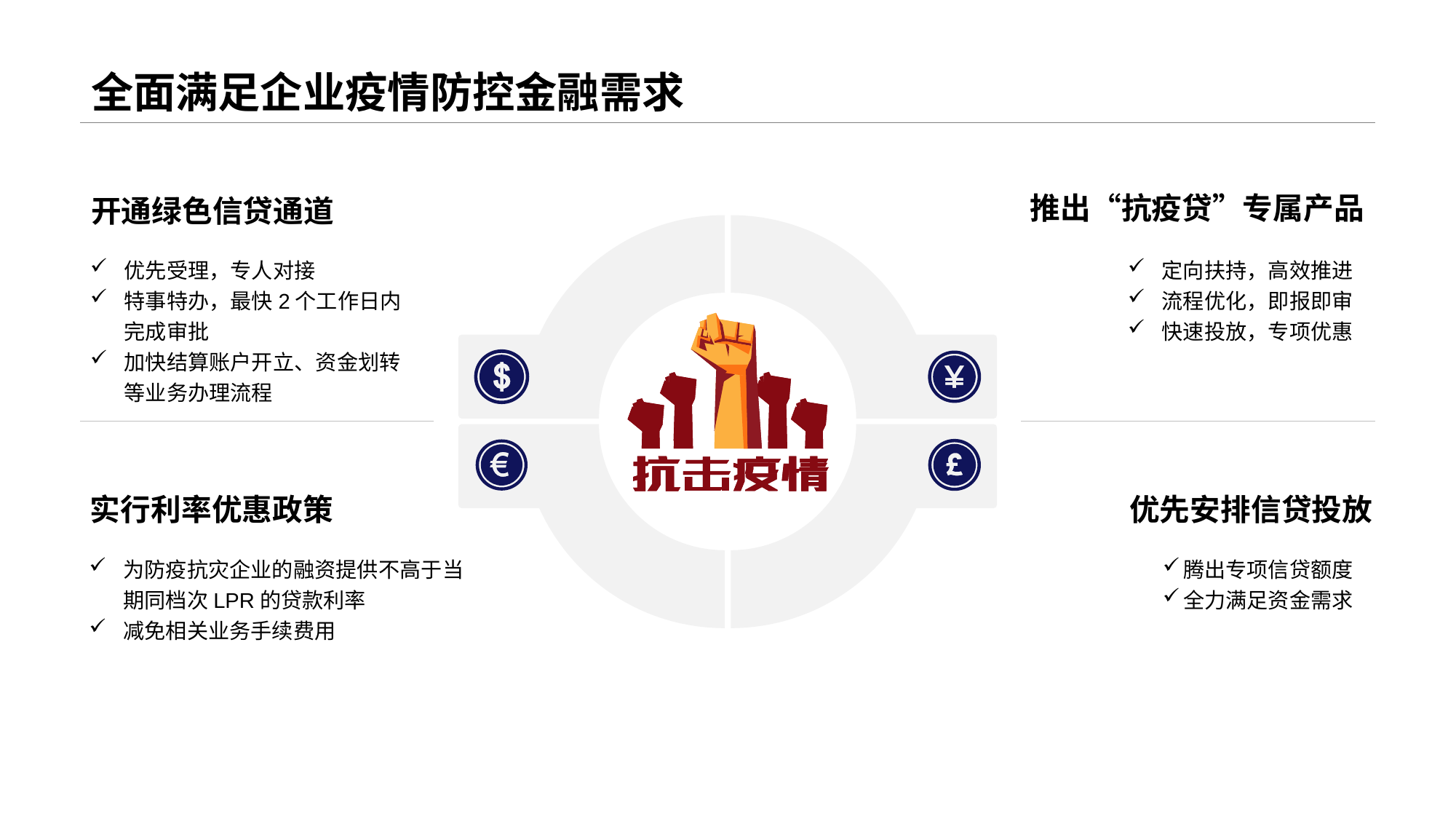

# 全面满足企业疫情防控金融需求
推出“抗疫贷”专属产品
定向扶持，高效推进
流程优化，即报即审
快速投放，专项优惠
开通绿色信贷通道
优先受理，专人对接
特事特办，最快2个工作日内完成审批
加快结算账户开立、资金划转等业务办理流程

实行利率优惠政策
为防疫抗灾企业的融资提供不高于当期同档次LPR的贷款利率
减免相关业务手续费用
优先安排信贷投放
腾出专项信贷额度
全力满足资金需求